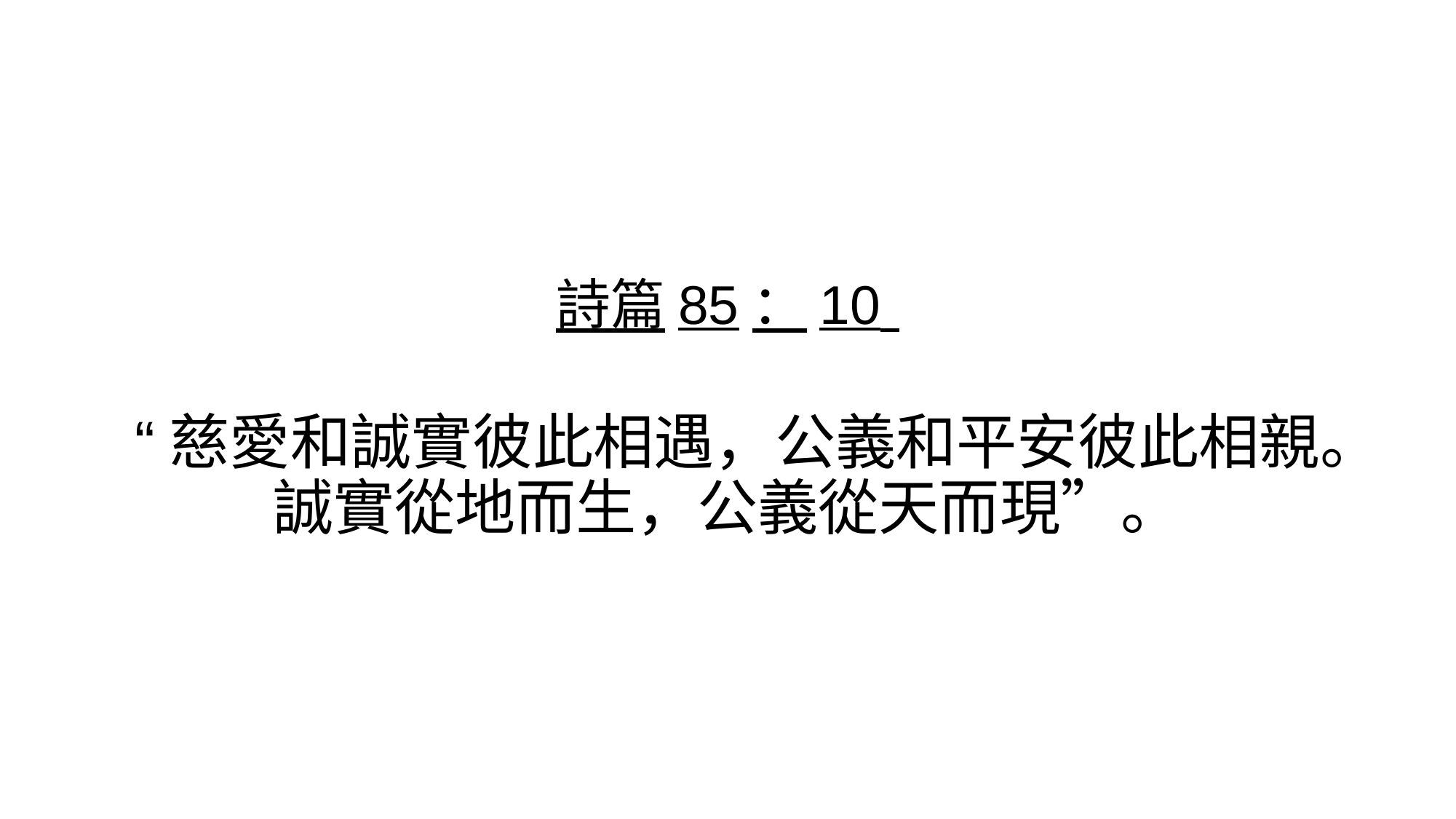

# 詩篇85：10 “慈愛和誠實彼此相遇，公義和平安彼此相親。誠實從地而生，公義從天而現”。